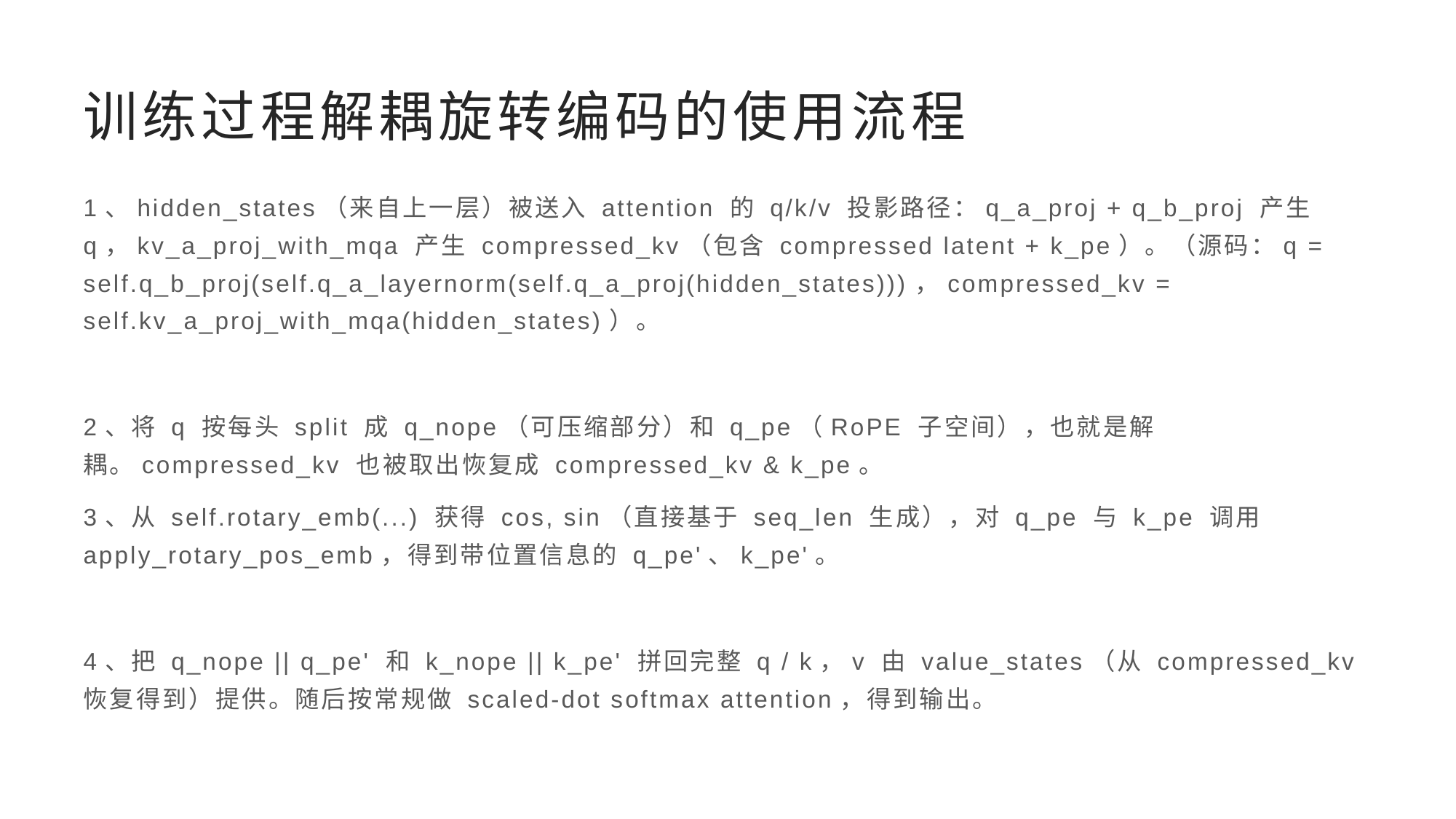

# 训练过程解耦旋转编码的使用流程
1、hidden_states（来自上一层）被送入 attention 的 q/k/v 投影路径：q_a_proj + q_b_proj 产生 q，kv_a_proj_with_mqa 产生 compressed_kv（包含 compressed latent + k_pe）。（源码：q = self.q_b_proj(self.q_a_layernorm(self.q_a_proj(hidden_states)))，compressed_kv = self.kv_a_proj_with_mqa(hidden_states)）。

2、将 q 按每头 split 成 q_nope（可压缩部分）和 q_pe（RoPE 子空间），也就是解耦。compressed_kv 也被取出恢复成 compressed_kv & k_pe。
3、从 self.rotary_emb(...) 获得 cos, sin（直接基于 seq_len 生成），对 q_pe 与 k_pe 调用 apply_rotary_pos_emb，得到带位置信息的 q_pe'、k_pe'。

4、把 q_nope || q_pe' 和 k_nope || k_pe' 拼回完整 q / k，v 由 value_states（从 compressed_kv 恢复得到）提供。随后按常规做 scaled-dot softmax attention，得到输出。